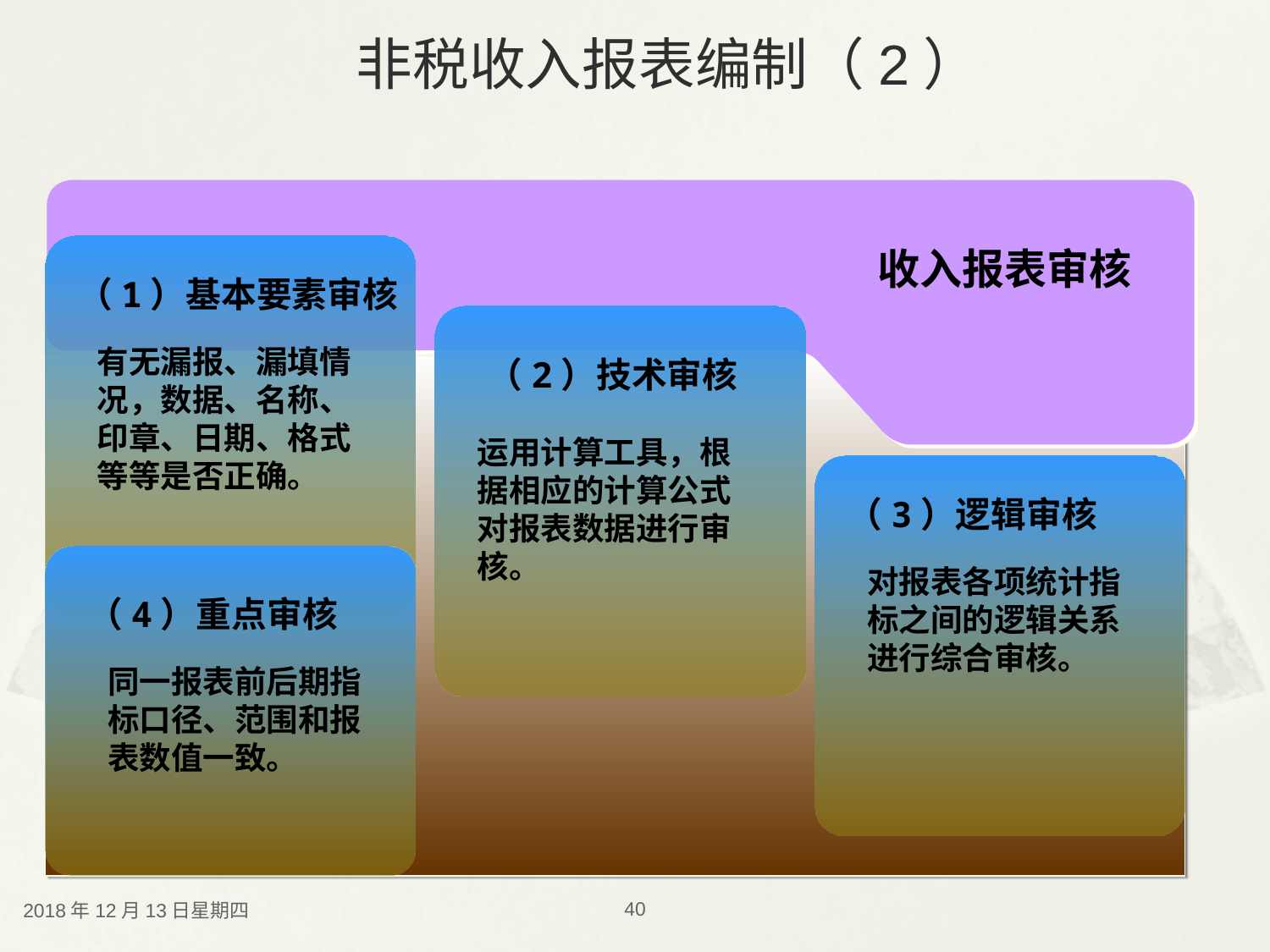

非税收入报表编制（2）

收入报表审核
（1）基本要素审核

有无漏报、漏填情况，数据、名称、印章、日期、格式等等是否正确。
（2）技术审核

运用计算工具，根据相应的计算公式对报表数据进行审核。

（3）逻辑审核

对报表各项统计指标之间的逻辑关系进行综合审核。
（4）重点审核
同一报表前后期指标口径、范围和报表数值一致。

2018年12月13日星期四
40